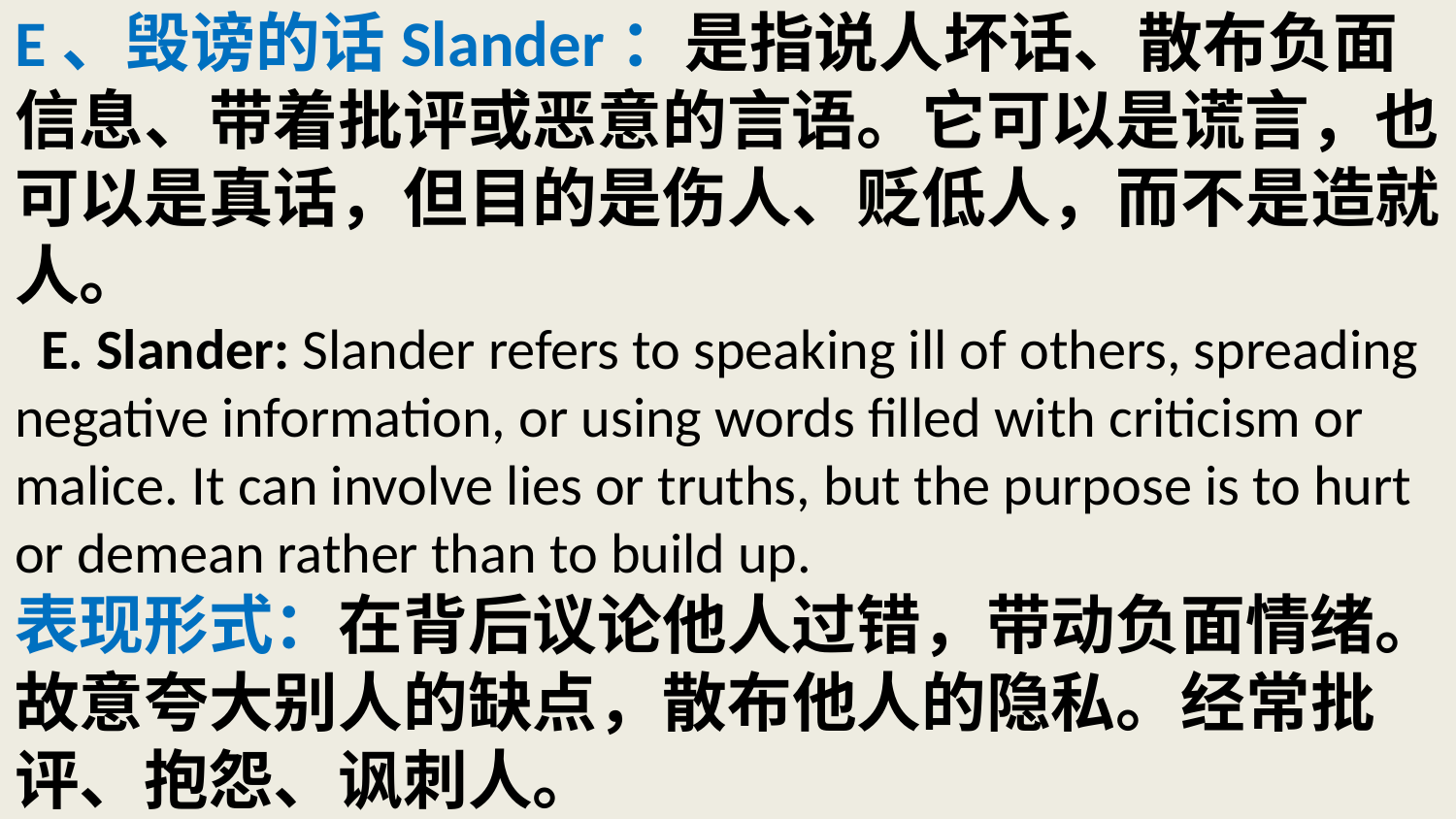

# E、毁谤的话Slander：是指说人坏话、散布负面信息、带着批评或恶意的言语。它可以是谎言，也可以是真话，但目的是伤人、贬低人，而不是造就人。 E. Slander: Slander refers to speaking ill of others, spreading negative information, or using words filled with criticism or malice. It can involve lies or truths, but the purpose is to hurt or demean rather than to build up. 表现形式：在背后议论他人过错，带动负面情绪。故意夸大别人的缺点，散布他人的隐私。经常批评、抱怨、讽刺人。